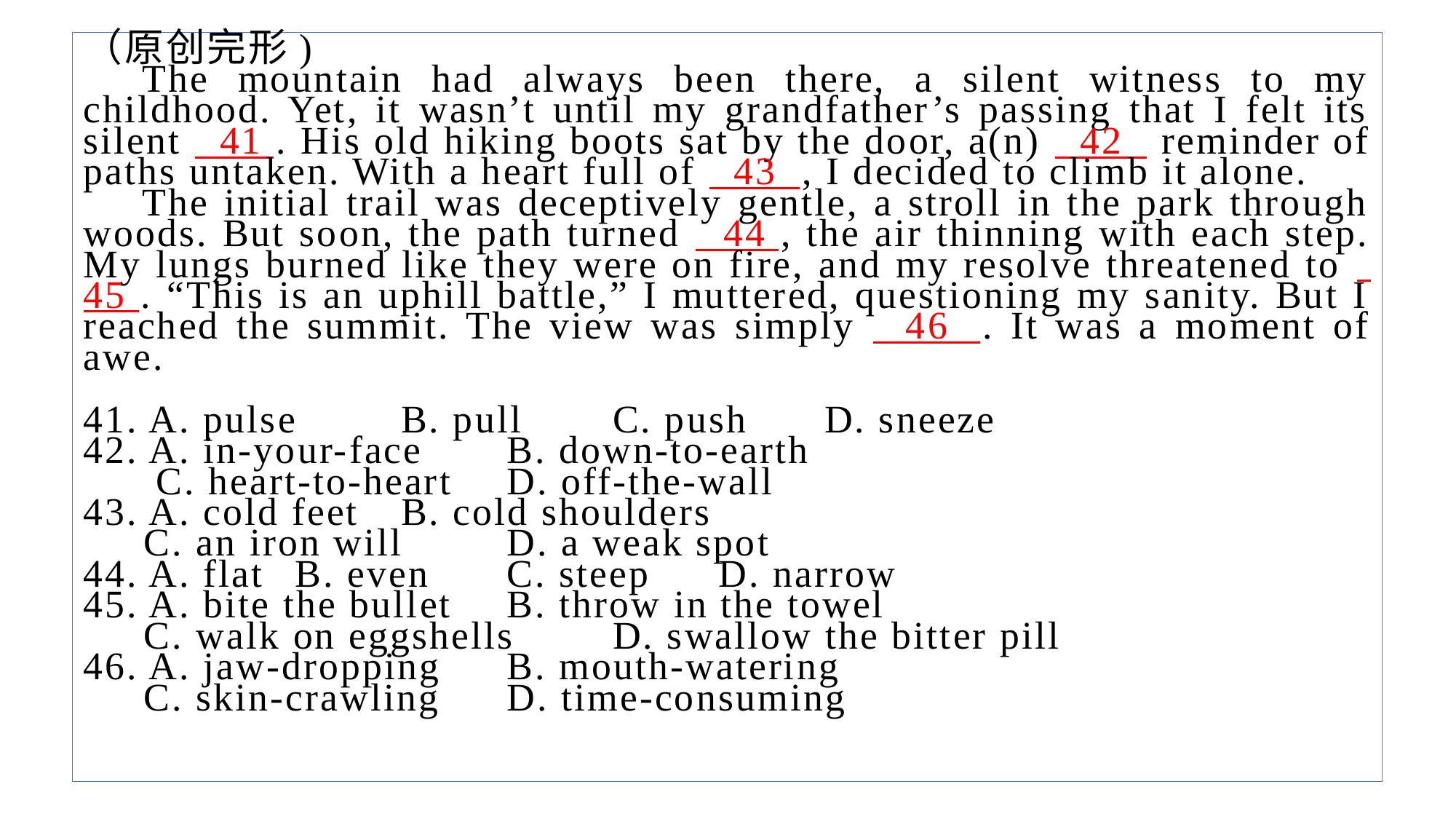

（原创完形)
The mountain had always been there, a silent witness to my childhood. Yet, it wasn’t until my grandfather’s passing that I felt its silent   41 . His old hiking boots sat by the door, a(n)   42   reminder of paths untaken. With a heart full of   43  , I decided to climb it alone.
The initial trail was deceptively gentle, a stroll in the park through woods. But soon, the path turned   44 , the air thinning with each step. My lungs burned like they were on fire, and my resolve threatened to   45 . “This is an uphill battle,” I muttered, questioning my sanity. But I reached the summit. The view was simply   46  . It was a moment of awe.

41. A. pulse 			B. pull 	C. push 	D. sneeze
42. A. in-your-face 	B. down-to-earth
      C. heart-to-heart 	D. off-the-wall
43. A. cold feet 		B. cold shoulders
     C. an iron will 		D. a weak spot
44. A. flat 			B. even 	C. steep 	D. narrow
45. A. bite the bullet 	B. throw in the towel
     C. walk on eggshells 	D. swallow the bitter pill
46. A. jaw-dropping 	B. mouth-watering
     C. skin-crawling 	D. time-consuming